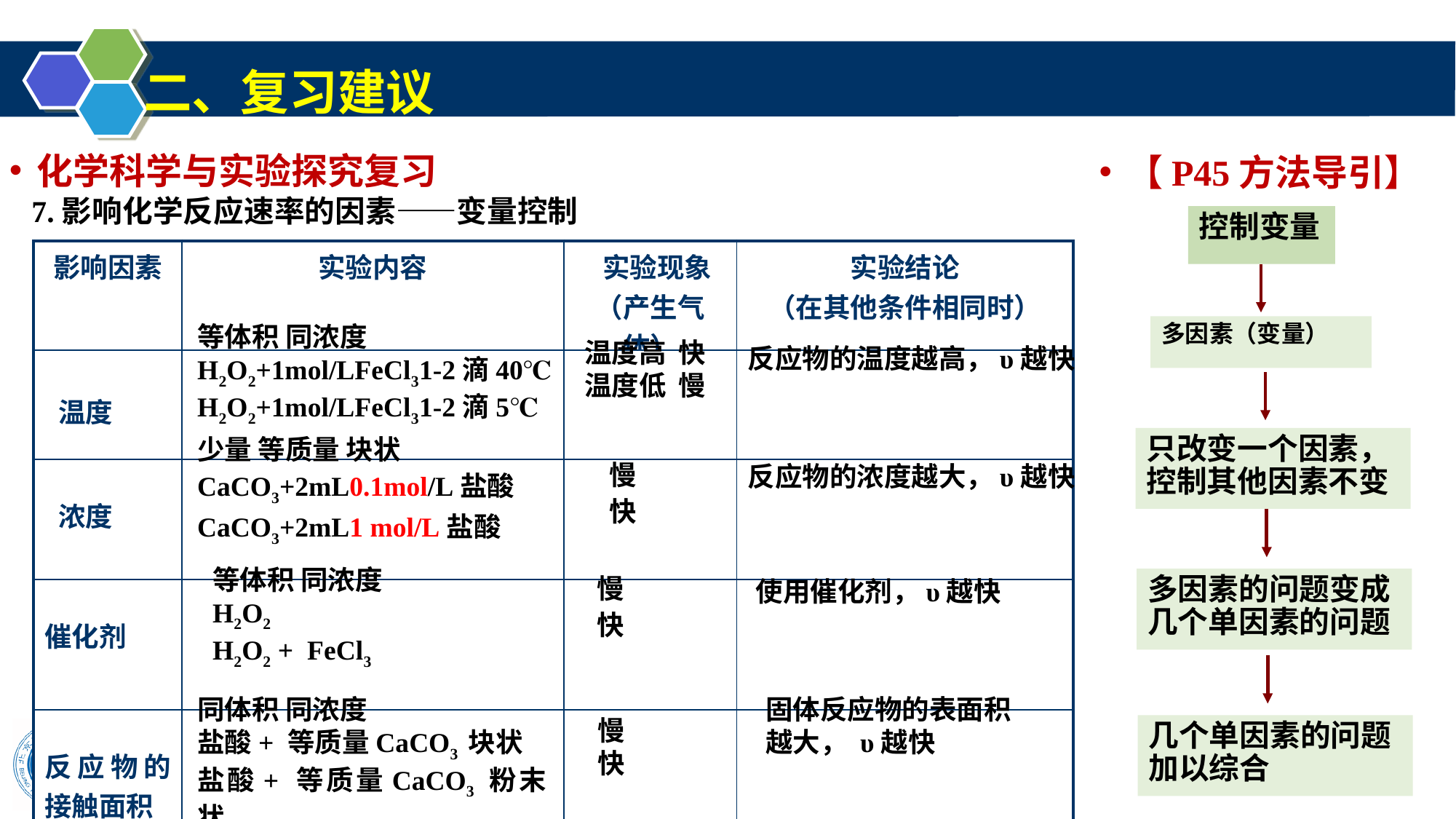

二、复习建议
化学科学与实验探究复习
【P45方法导引】
7.影响化学反应速率的因素——变量控制
控制变量
| 影响因素 | 实验内容 | 实验现象 （产生气体） | 实验结论 （在其他条件相同时） |
| --- | --- | --- | --- |
| 温度 |  |  |  |
| 浓度 |  |  |  |
| 催化剂 |  |  |  |
| 反应物的接触面积 |  |  |  |
等体积 同浓度
H2O2+1mol/LFeCl31-2滴40℃
H2O2+1mol/LFeCl31-2滴5℃
多因素（变量）
温度高  快
温度低  慢
反应物的温度越高，υ越快
少量 等质量 块状
CaCO3+2mL0.1mol/L盐酸
CaCO3+2mL1 mol/L盐酸
只改变一个因素，控制其他因素不变
慢
快
反应物的浓度越大，υ越快
等体积 同浓度
H2O2
H2O2 +  FeCl3
慢
快
使用催化剂，υ越快
多因素的问题变成几个单因素的问题
同体积 同浓度
盐酸+ 等质量CaCO3 块状
盐酸+ 等质量CaCO3 粉末状
固体反应物的表面积越大， υ越快
慢
快
几个单因素的问题加以综合